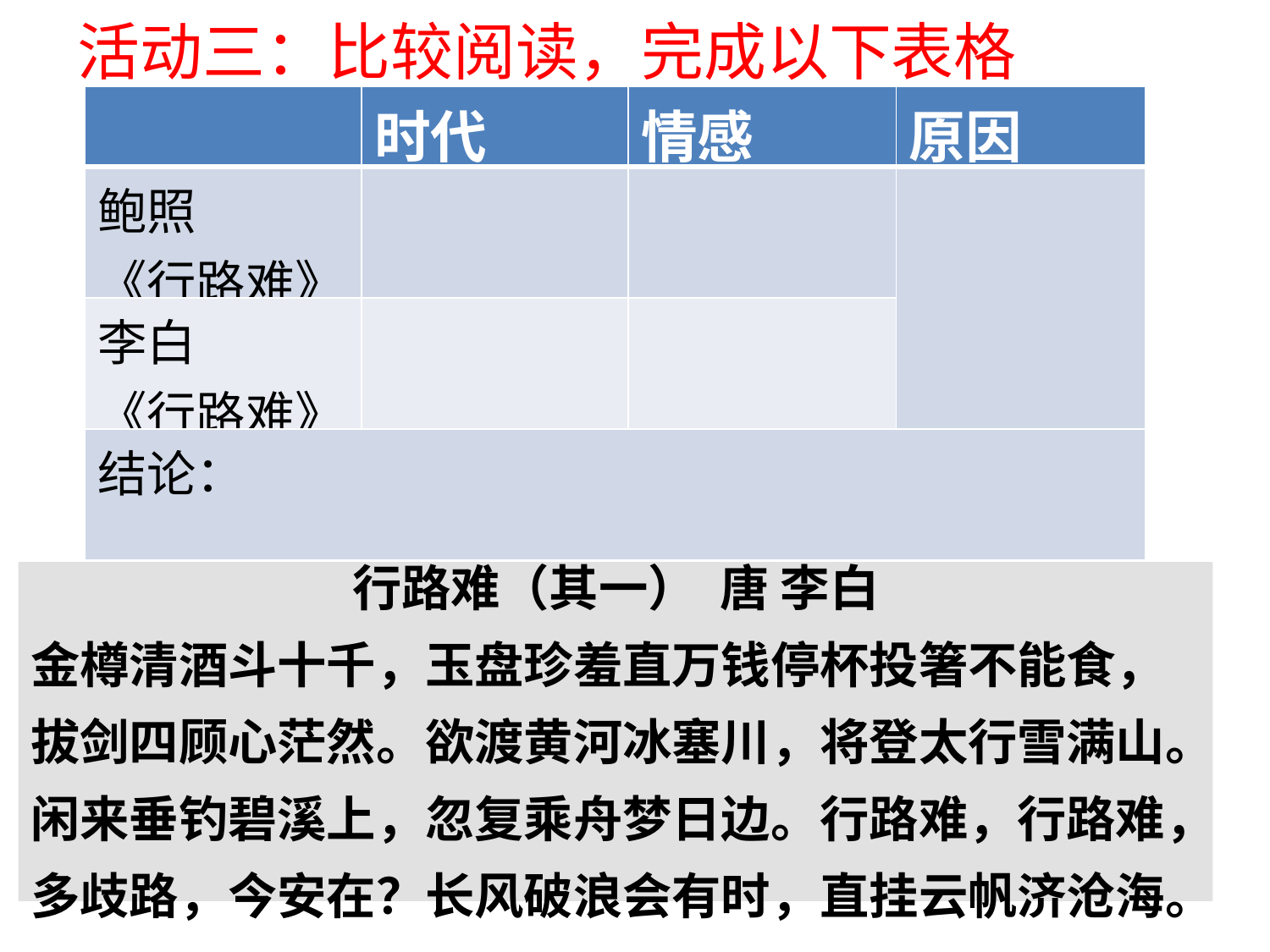

活动三：比较阅读，完成以下表格
|  | 时代 | 情感 | 原因 |
| --- | --- | --- | --- |
| 鲍照 《行路难》 |  |  |  |
| 李白 《行路难》 |  |  |  |
| 结论： |  |  |  |

行路难（其一）  唐 李白
金樽清酒斗十千，玉盘珍羞直万钱停杯投箸不能食，拔剑四顾心茫然。欲渡黄河冰塞川，将登太行雪满山。闲来垂钓碧溪上，忽复乘舟梦日边。行路难，行路难，多歧路，今安在？长风破浪会有时，直挂云帆济沧海。